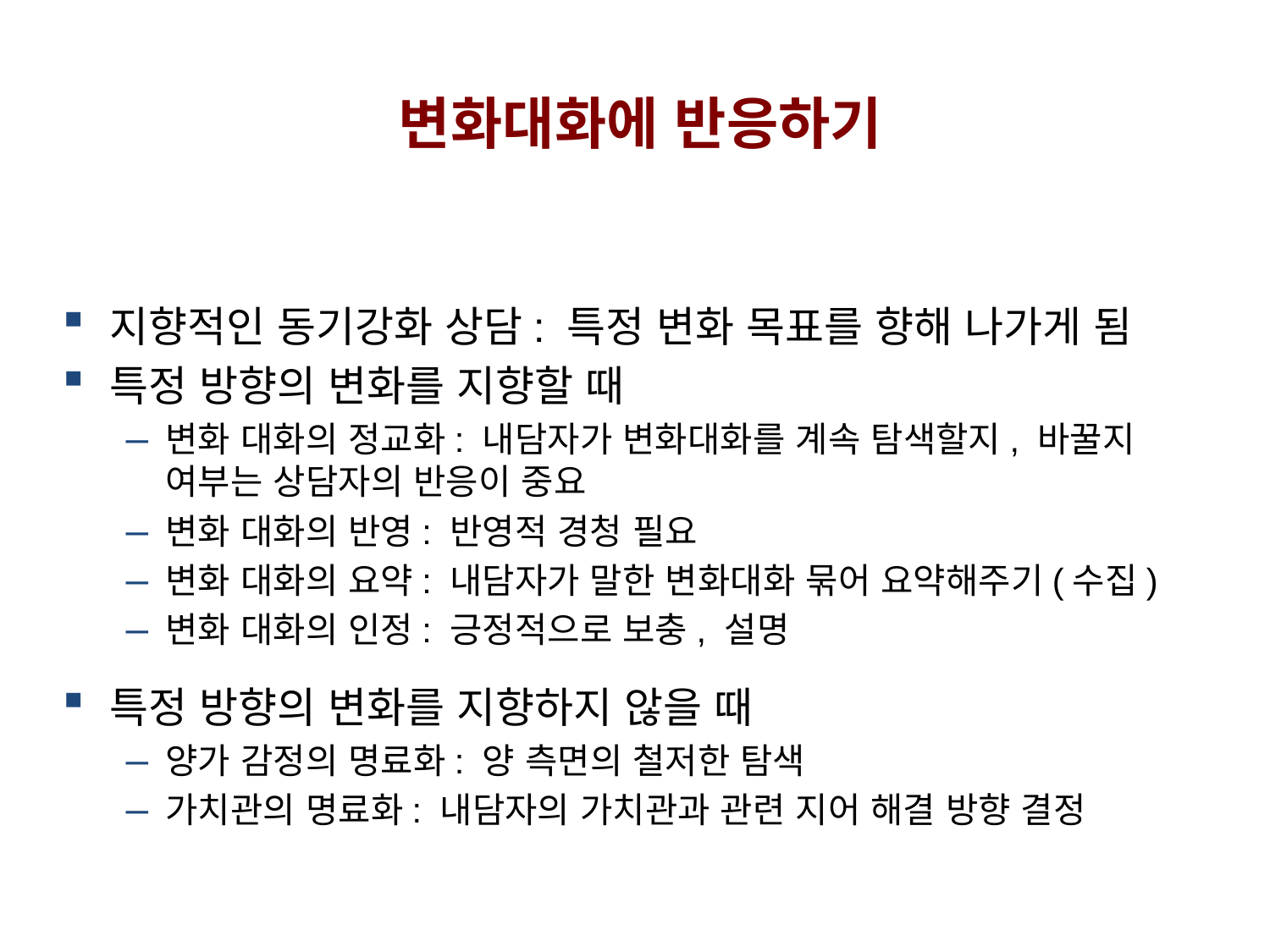

변화대화에 반응하기
지향적인 동기강화 상담: 특정 변화 목표를 향해 나가게 됨
특정 방향의 변화를 지향할 때
변화 대화의 정교화: 내담자가 변화대화를 계속 탐색할지, 바꿀지 여부는 상담자의 반응이 중요
변화 대화의 반영: 반영적 경청 필요
변화 대화의 요약: 내담자가 말한 변화대화 묶어 요약해주기(수집)
변화 대화의 인정: 긍정적으로 보충, 설명

특정 방향의 변화를 지향하지 않을 때
양가 감정의 명료화: 양 측면의 철저한 탐색
가치관의 명료화: 내담자의 가치관과 관련 지어 해결 방향 결정